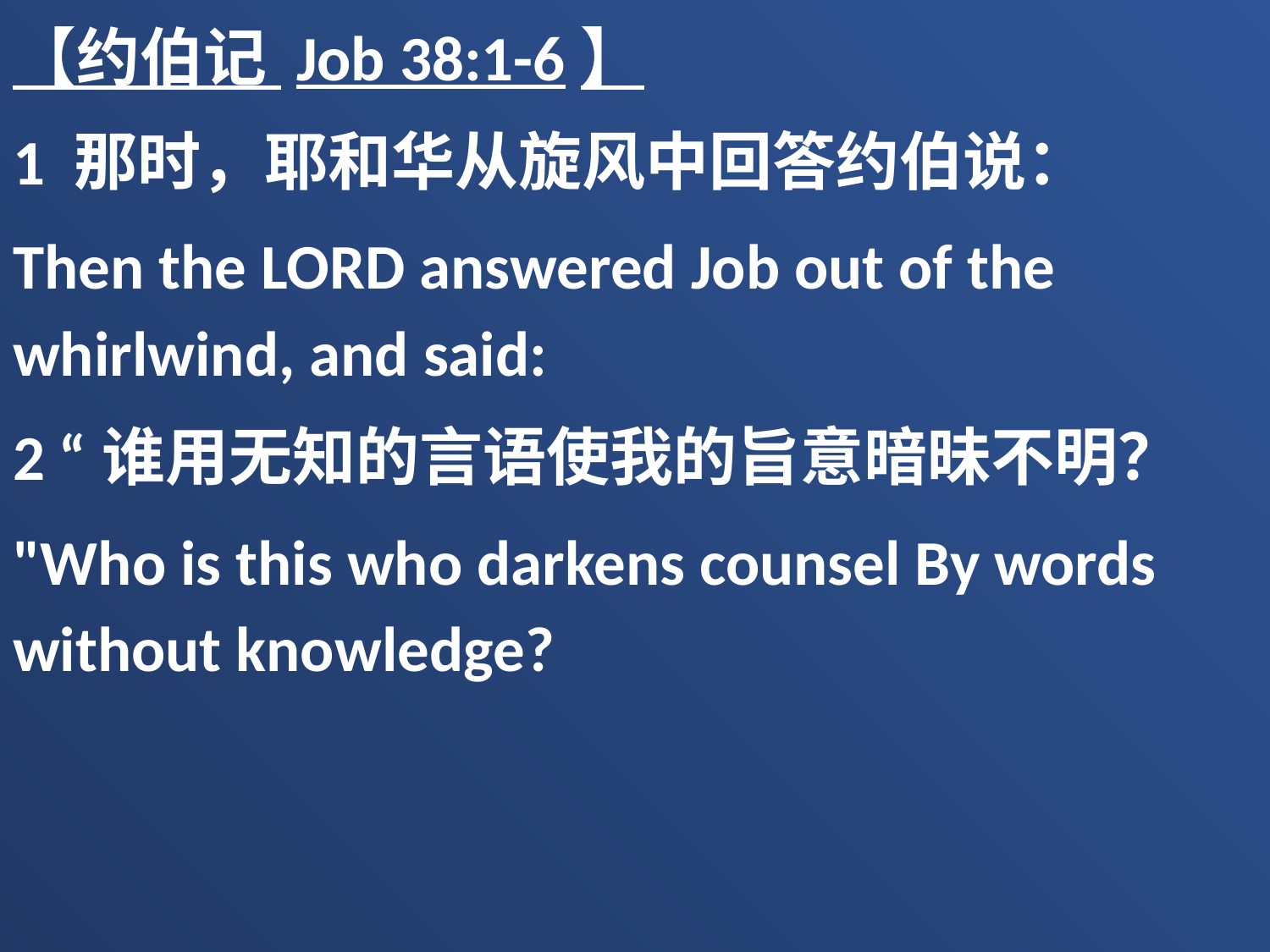

【约伯记 Job 38:1-6】
1 那时，耶和华从旋风中回答约伯说：
Then the LORD answered Job out of the whirlwind, and said:
2 “谁用无知的言语使我的旨意暗昧不明？
"Who is this who darkens counsel By words without knowledge?